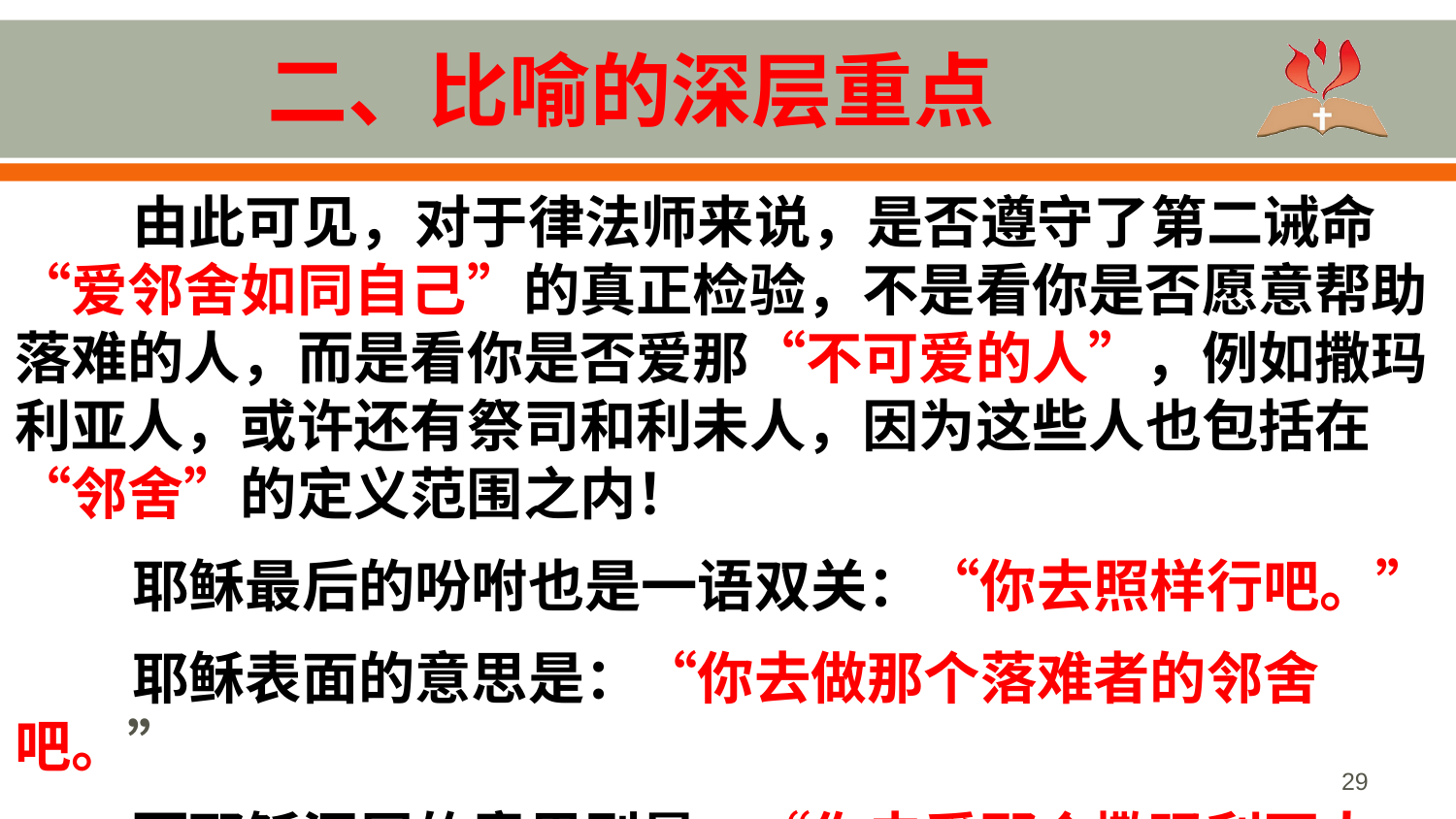

# 二、比喻的深层重点
由此可见，对于律法师来说，是否遵守了第二诫命 “爱邻舍如同自己”的真正检验，不是看你是否愿意帮助落难的人，而是看你是否爱那“不可爱的人”，例如撒玛利亚人，或许还有祭司和利未人，因为这些人也包括在 “邻舍”的定义范围之内！
耶稣最后的吩咐也是一语双关：“你去照样行吧。”
耶稣表面的意思是：“你去做那个落难者的邻舍吧。”
而耶稣深层的意思则是：“你去爱那个撒玛利亚人吧。”

29